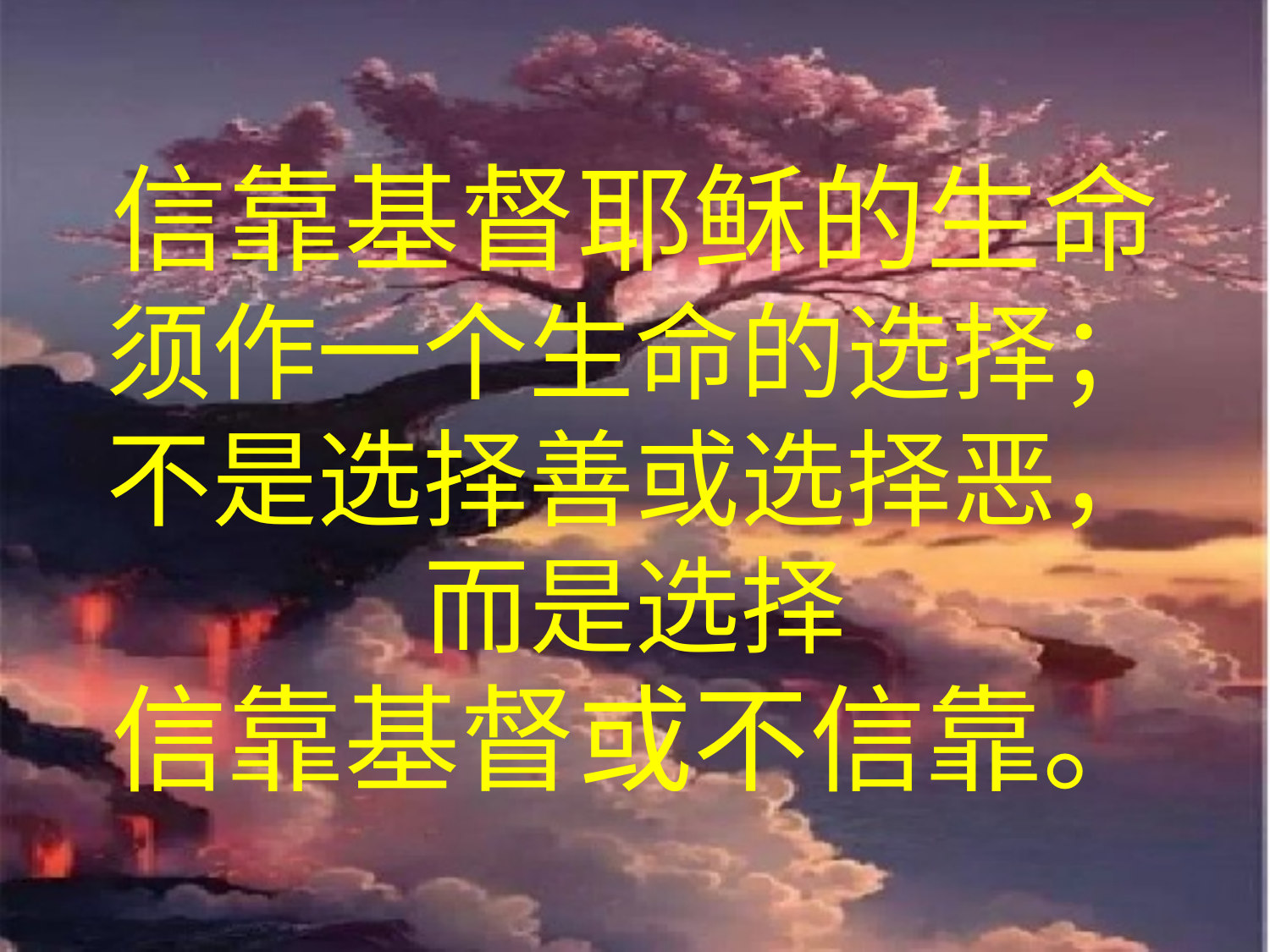

# 信靠基督耶稣的生命 须作一个生命的选择； 不是选择善或选择恶， 而是选择 信靠基督或不信靠。